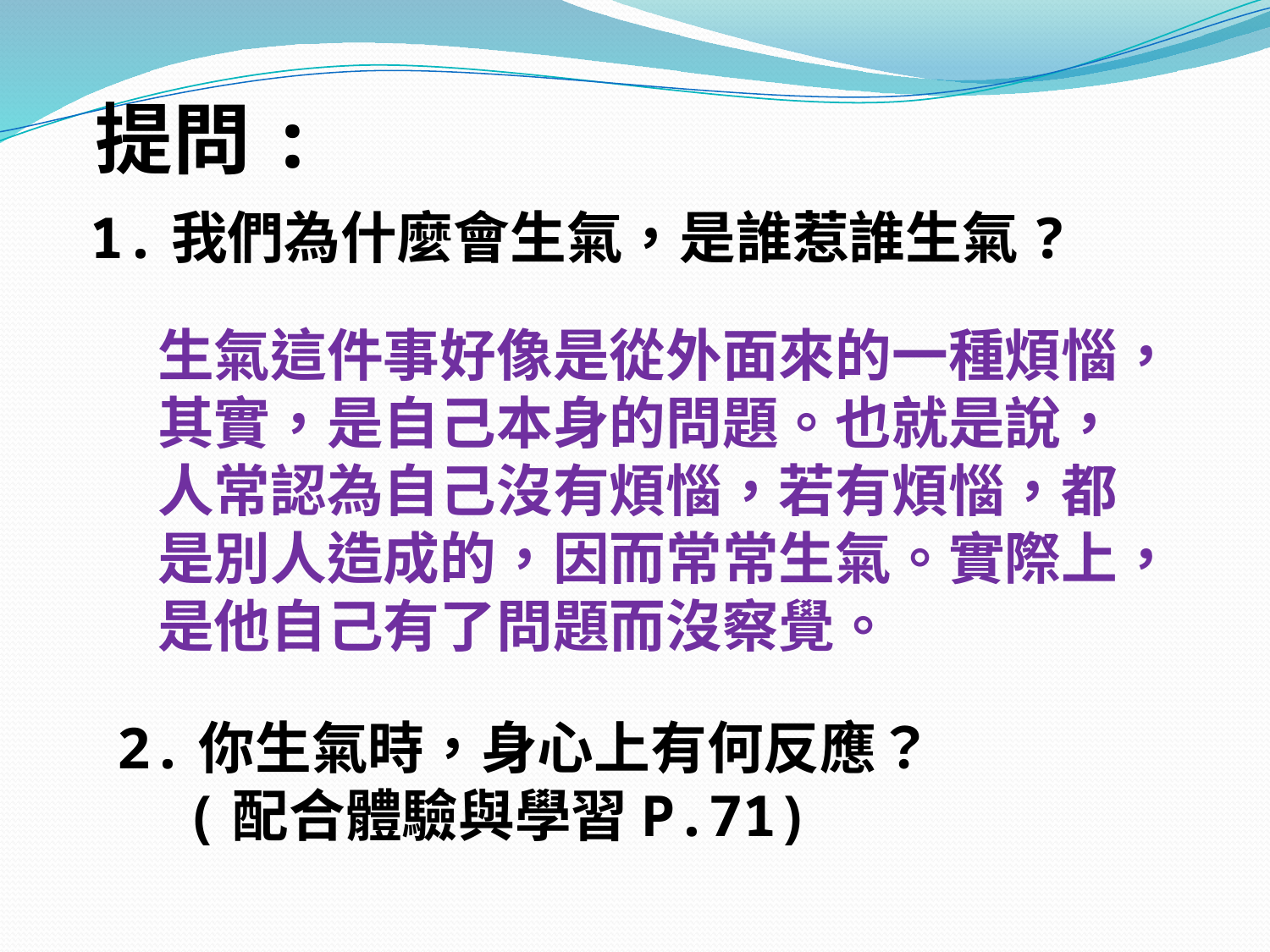

提問:
1.我們為什麼會生氣，是誰惹誰生氣?
生氣這件事好像是從外面來的一種煩惱，其實，是自己本身的問題。也就是說，人常認為自己沒有煩惱，若有煩惱，都是別人造成的，因而常常生氣。實際上，是他自己有了問題而沒察覺。
2.你生氣時，身心上有何反應？
  (配合體驗與學習P.71)